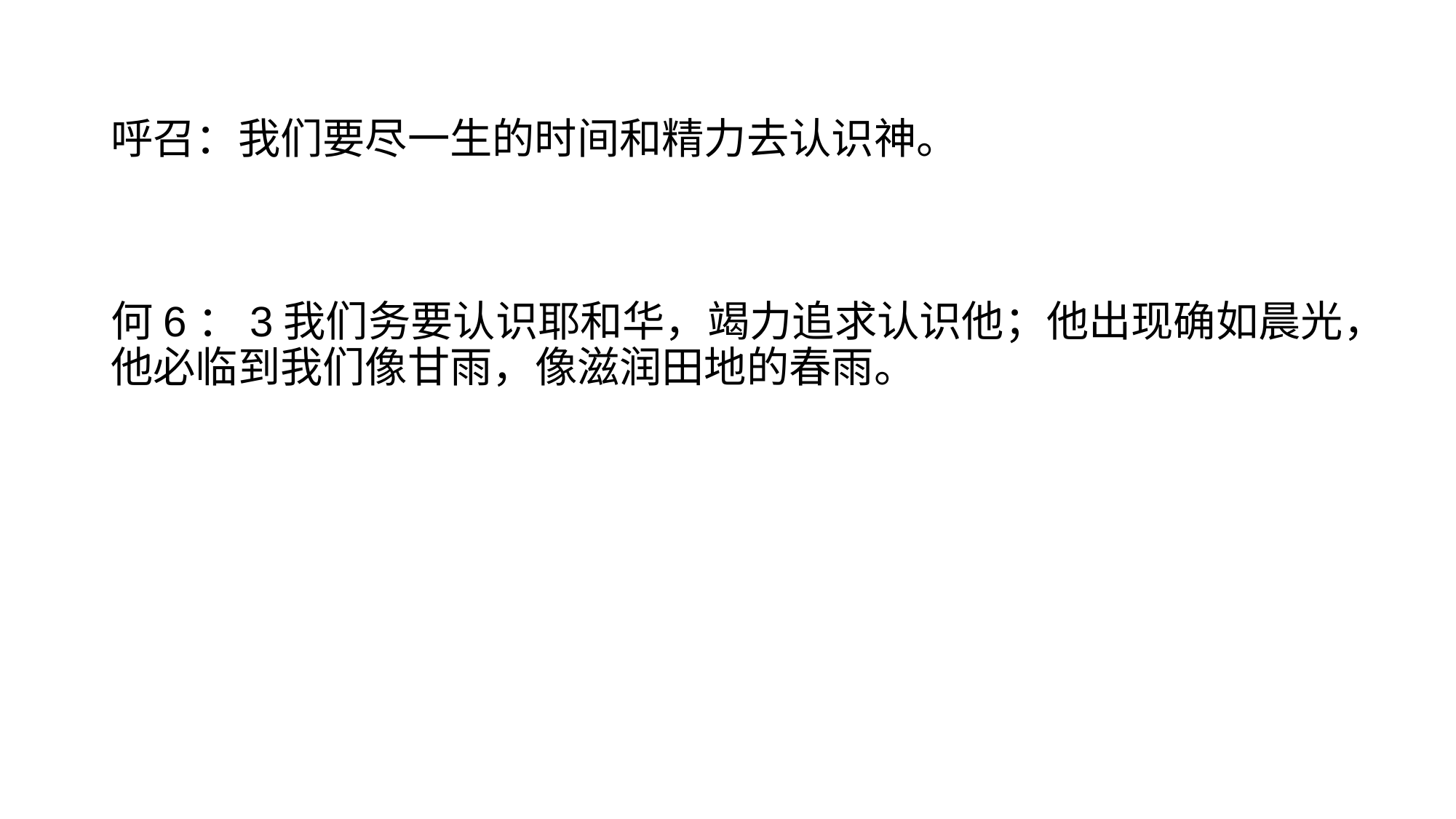

呼召：我们要尽一生的时间和精力去认识神。

何6：3我们务要认识耶和华，竭力追求认识他；他出现确如晨光，他必临到我们像甘雨，像滋润田地的春雨。